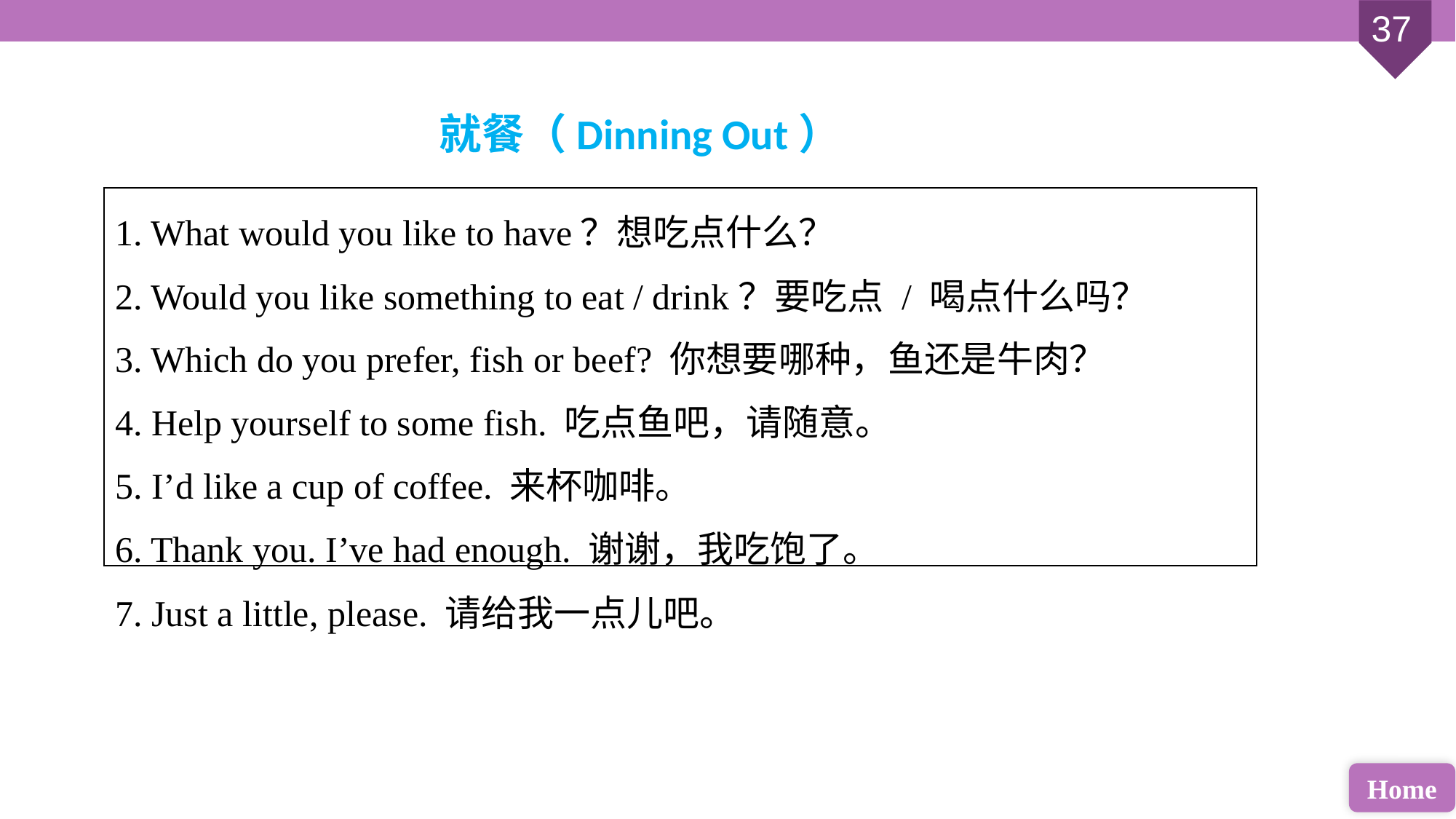

就餐（Dinning Out）
| 1. What would you like to have？想吃点什么？ 2. Would you like something to eat / drink？要吃点 / 喝点什么吗？ 3. Which do you prefer, fish or beef? 你想要哪种，鱼还是牛肉？ 4. Help yourself to some fish. 吃点鱼吧，请随意。 5. I’d like a cup of coffee. 来杯咖啡。 6. Thank you. I’ve had enough. 谢谢，我吃饱了。 7. Just a little, please. 请给我一点儿吧。 |
| --- |